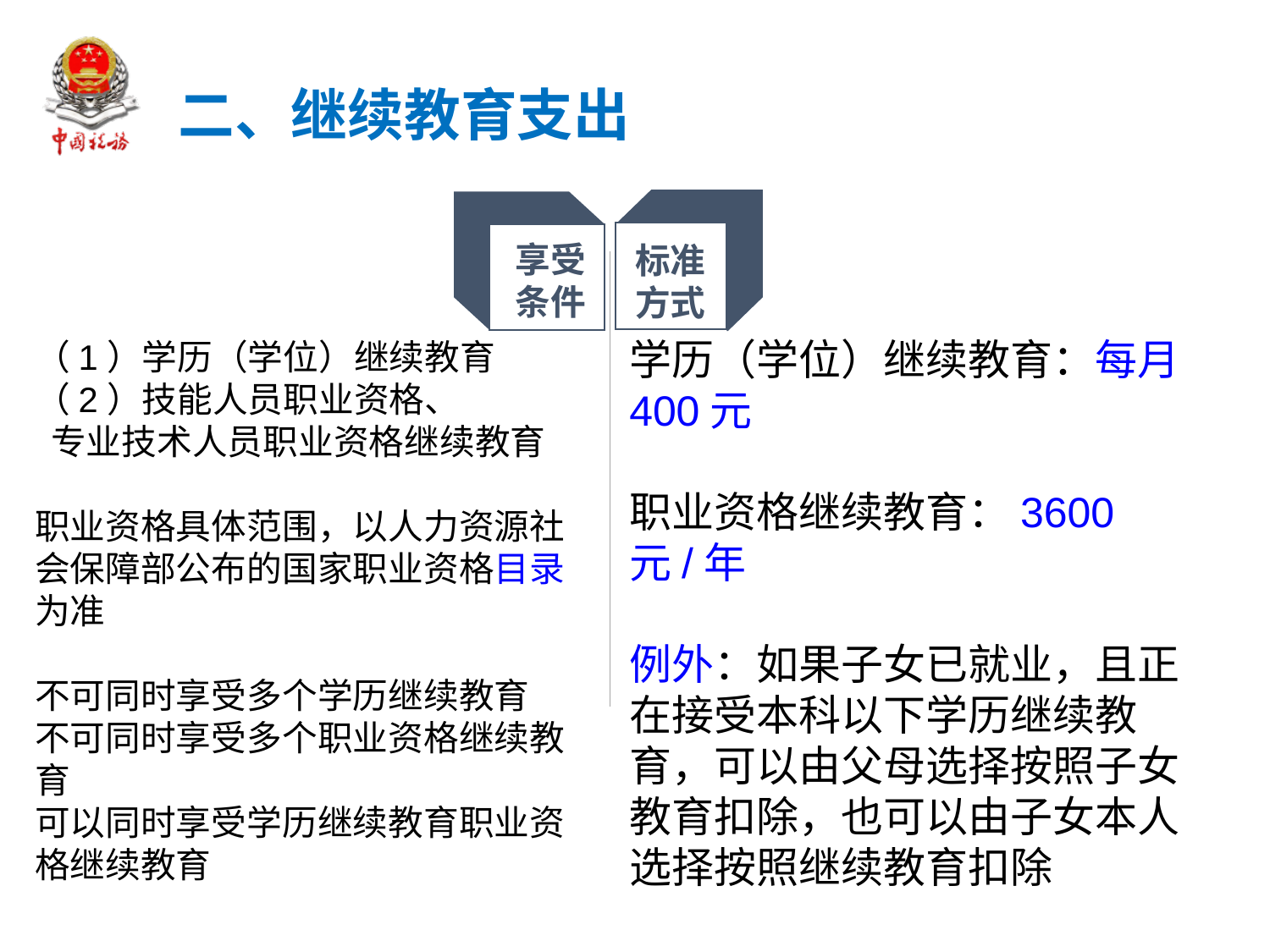

二、继续教育支出

享受
条件
标准
方式
学历（学位）继续教育：每月400元

职业资格继续教育：3600元/年

例外：如果子女已就业，且正在接受本科以下学历继续教育，可以由父母选择按照子女教育扣除，也可以由子女本人选择按照继续教育扣除
（1）学历（学位）继续教育
（2）技能人员职业资格、
 专业技术人员职业资格继续教育

职业资格具体范围，以人力资源社会保障部公布的国家职业资格目录为准

不可同时享受多个学历继续教育
不可同时享受多个职业资格继续教育
可以同时享受学历继续教育职业资格继续教育